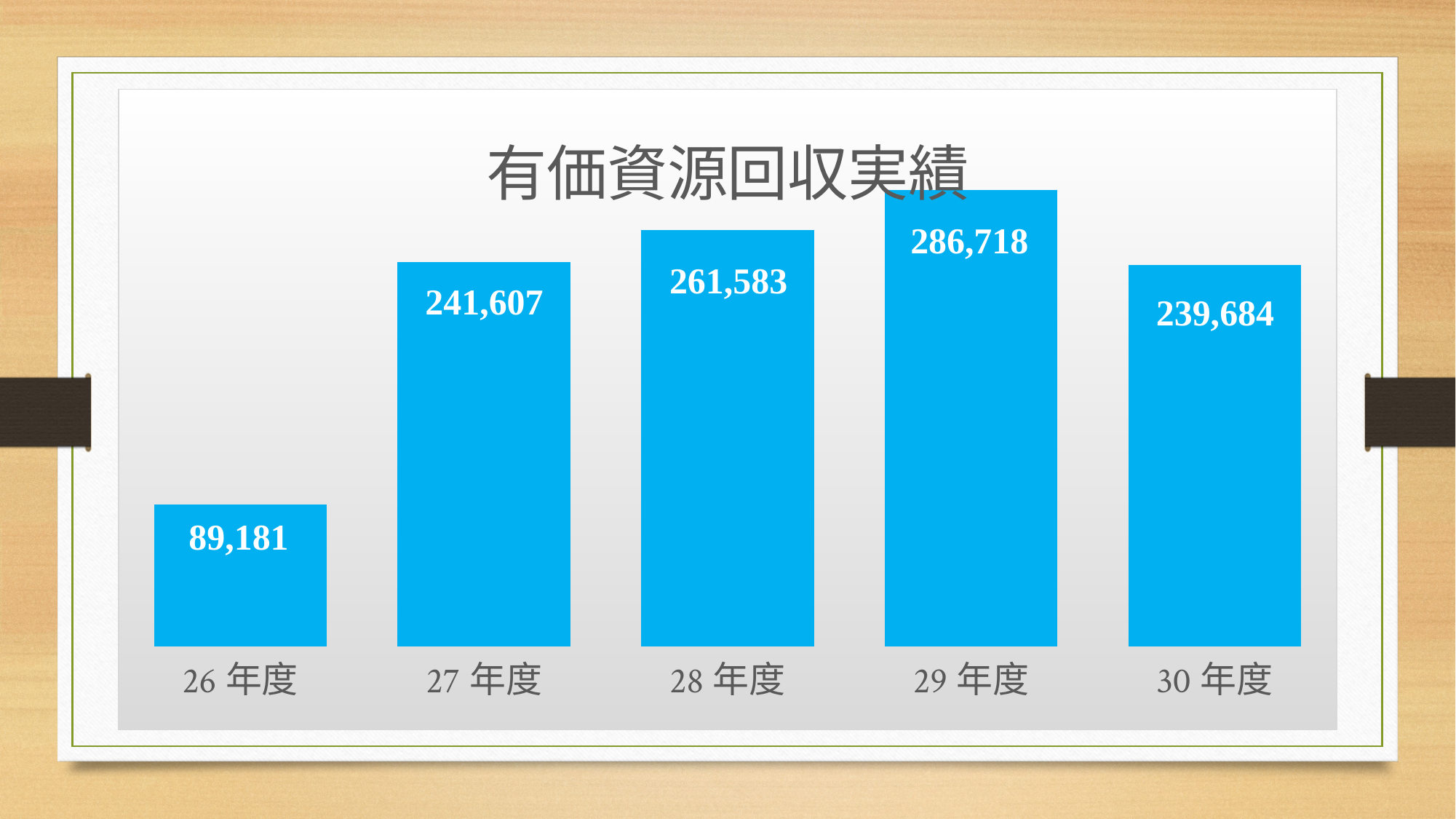

### Chart: 有価資源回収実績

| Category |  |
|---|---|
| 26年度 | 89181.0 |
| 27年度 | 241607.0 |
| 28年度 | 261583.0 |
| 29年度 | 286718.0 |
| 30年度 | 239684.0 |